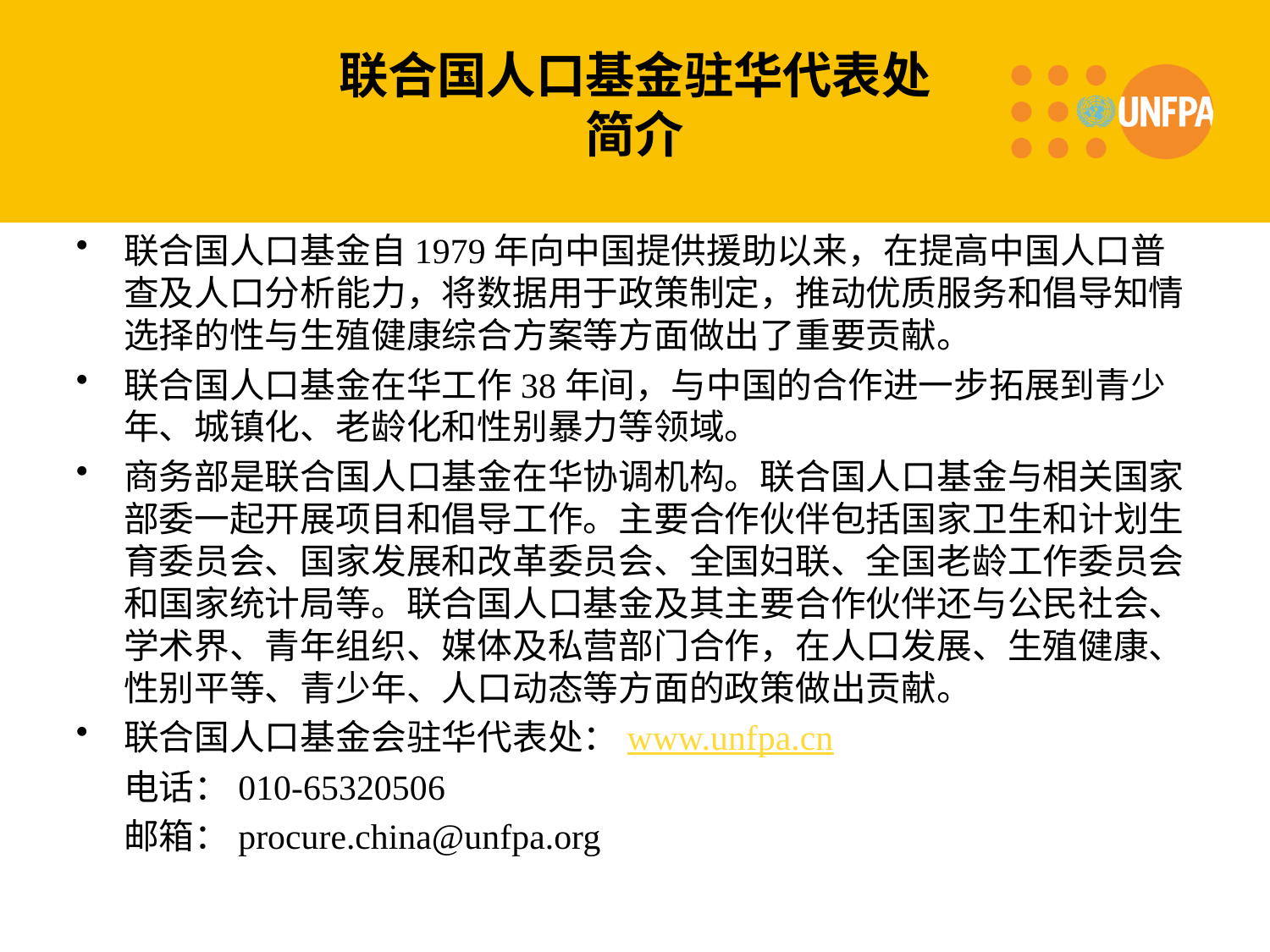

# 联合国人口基金驻华代表处 简介
联合国人口基金自1979年向中国提供援助以来，在提高中国人口普查及人口分析能力，将数据用于政策制定，推动优质服务和倡导知情选择的性与生殖健康综合方案等方面做出了重要贡献。
联合国人口基金在华工作38年间，与中国的合作进一步拓展到青少年、城镇化、老龄化和性别暴力等领域。
商务部是联合国人口基金在华协调机构。联合国人口基金与相关国家部委一起开展项目和倡导工作。主要合作伙伴包括国家卫生和计划生育委员会、国家发展和改革委员会、全国妇联、全国老龄工作委员会和国家统计局等。联合国人口基金及其主要合作伙伴还与公民社会、学术界、青年组织、媒体及私营部门合作，在人口发展、生殖健康、性别平等、青少年、人口动态等方面的政策做出贡献。
联合国人口基金会驻华代表处：www.unfpa.cn
     电话：010-65320506
     邮箱：procure.china@unfpa.org